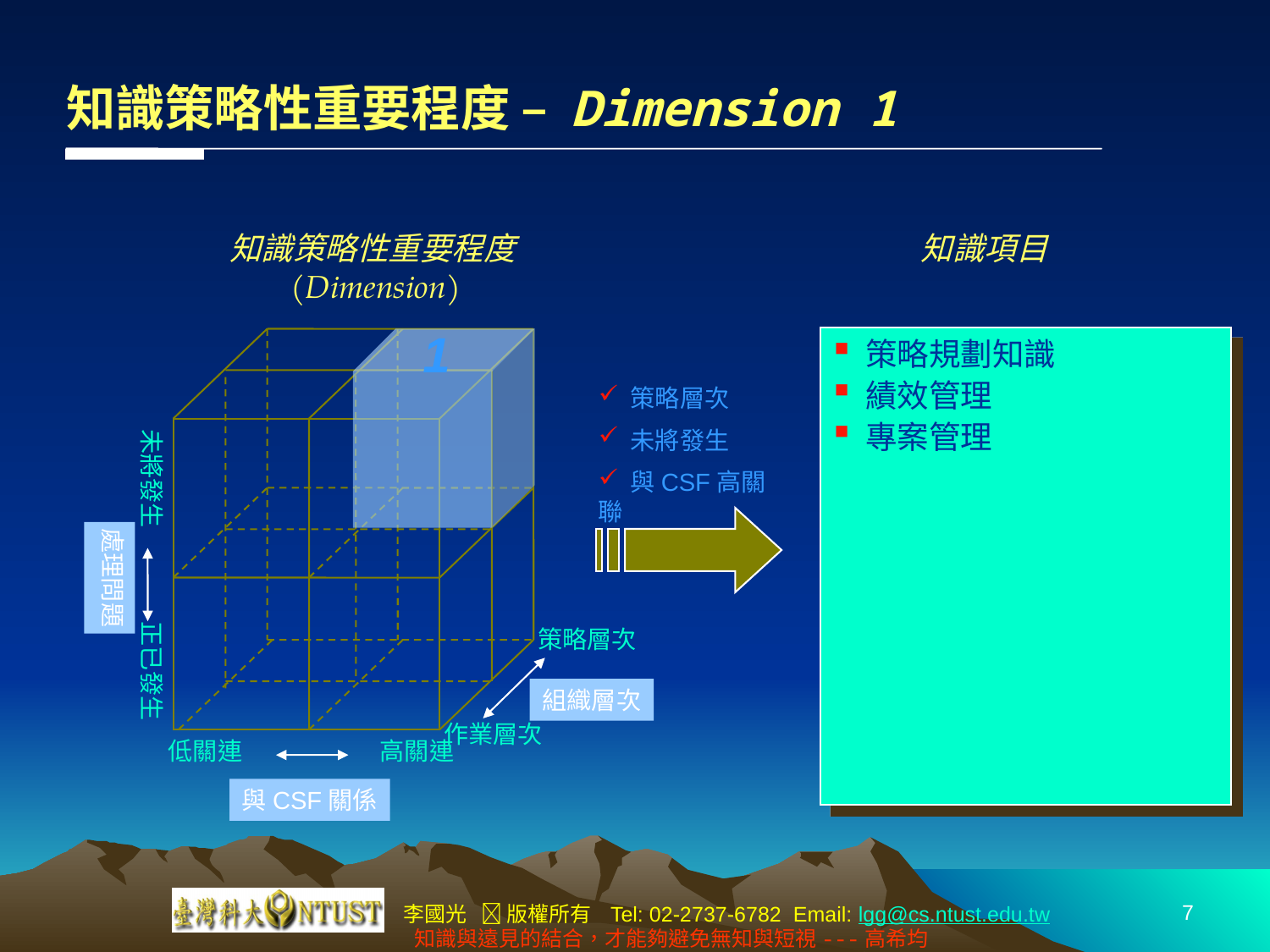

知識策略性重要程度 – Dimension 1

知識策略性重要程度(Dimension)
知識項目
1
 策略規劃知識
 績效管理
 專案管理

 策略層次
 未將發生
 與CSF高關聯
未將發生                 正已發生

處理問題

策略層次

組織層次
作業層次
 低關連                         高關連

與CSF關係
7